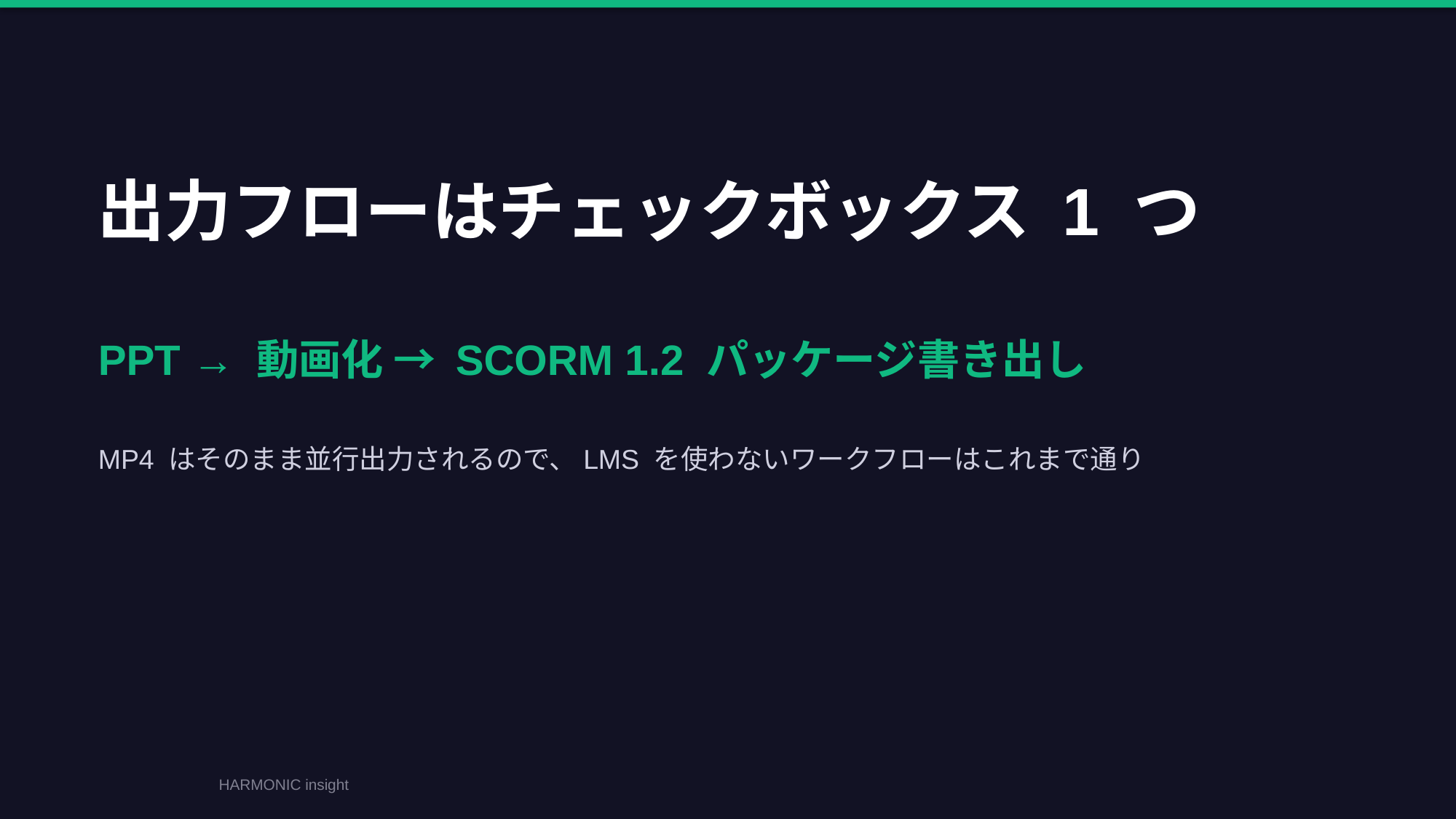

出力フローはチェックボックス 1 つ
PPT → 動画化 → SCORM 1.2 パッケージ書き出し
MP4 はそのまま並行出力されるので、LMS を使わないワークフローはこれまで通り
HARMONIC insight